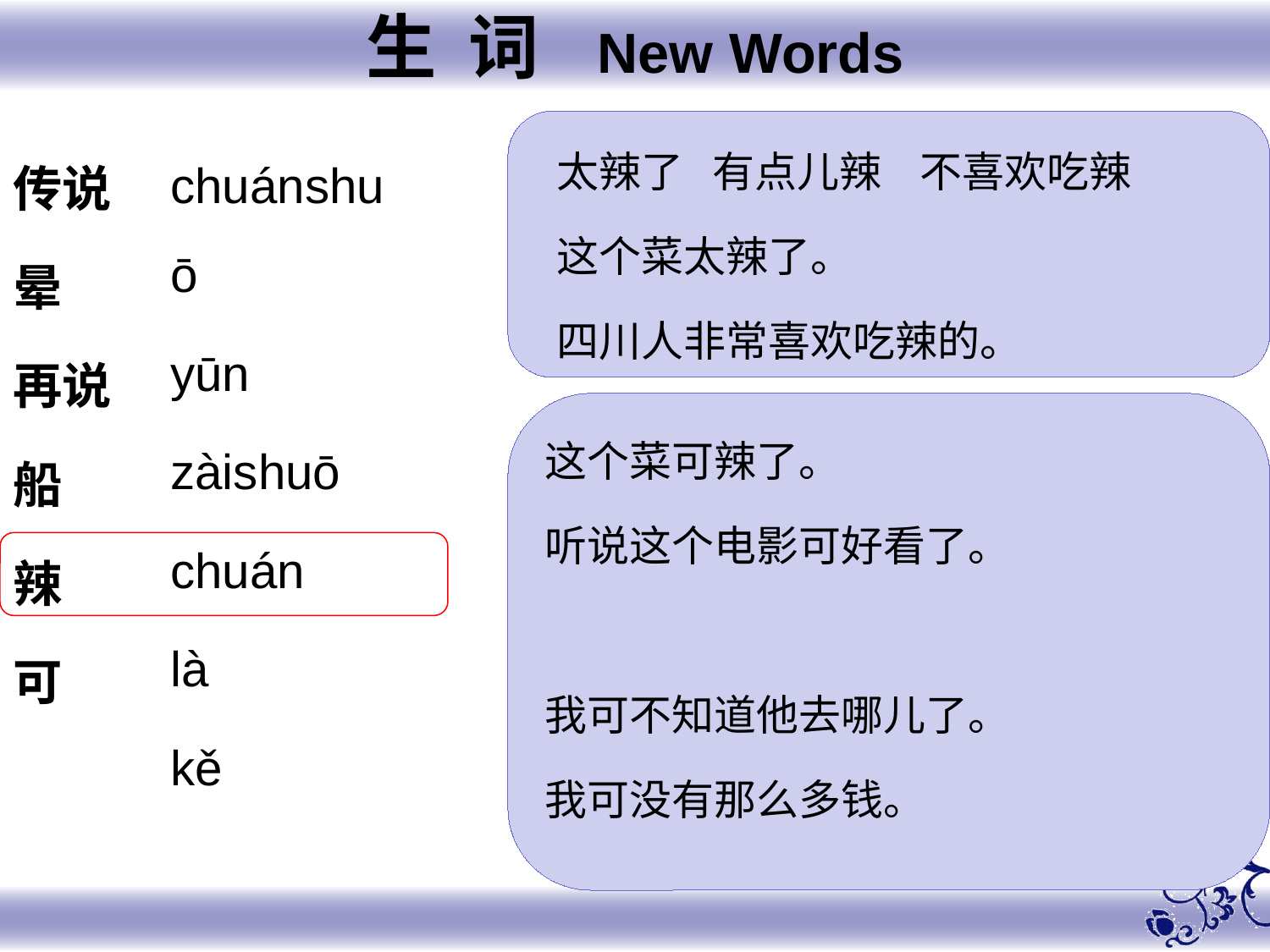

生  词   New Words

太辣了   有点儿辣    不喜欢吃辣
这个菜太辣了。
四川人非常喜欢吃辣的。

chuánshuō
yūn
zàishuō
chuán
là
kě

传说
晕
再说
船
辣
可

这个菜可辣了。
听说这个电影可好看了。

我可不知道他去哪儿了。
我可没有那么多钱。